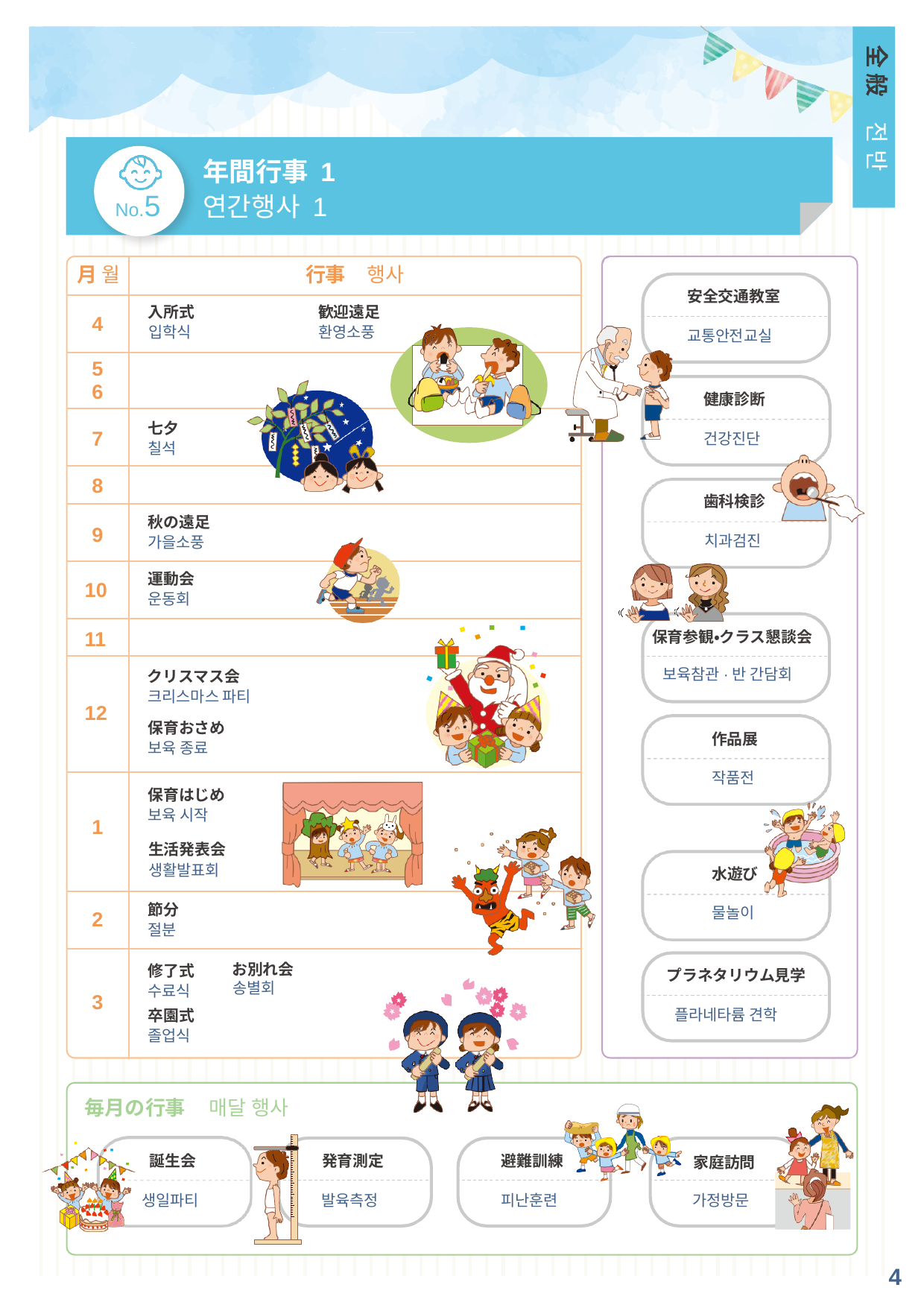

全 般
전 반
年間行事 1

No.5
연간행사 1
月 월
行事	행사

安全交通教室
교통안전교실

入所式
입학식
歓迎遠足
환영소풍
4

5
6

健康診断
건강진단
七夕
칠석
7
8
歯科検診
치과검진
秋の遠足
9
가을소풍
運動会
운동회
10

11
保育参観・クラス懇談会

보육참관·반 간담회
クリスマス会
크리스마스 파티
12
保育おさめ
보육 종료
作品展
작품전
保育はじめ
보육 시작
1
生活発表会
생활발표회
水遊び
節分
절분
물놀이
2

お別れ会
修了式
수료식
卒園式
졸업식
プラネタリウム見学
송별회
3
플라네타륨 견학
毎月の行事
매달 행사

家庭訪問
誕生会
発育測定
避難訓練
가정방문
생일파티
발육측정
피난훈련
4